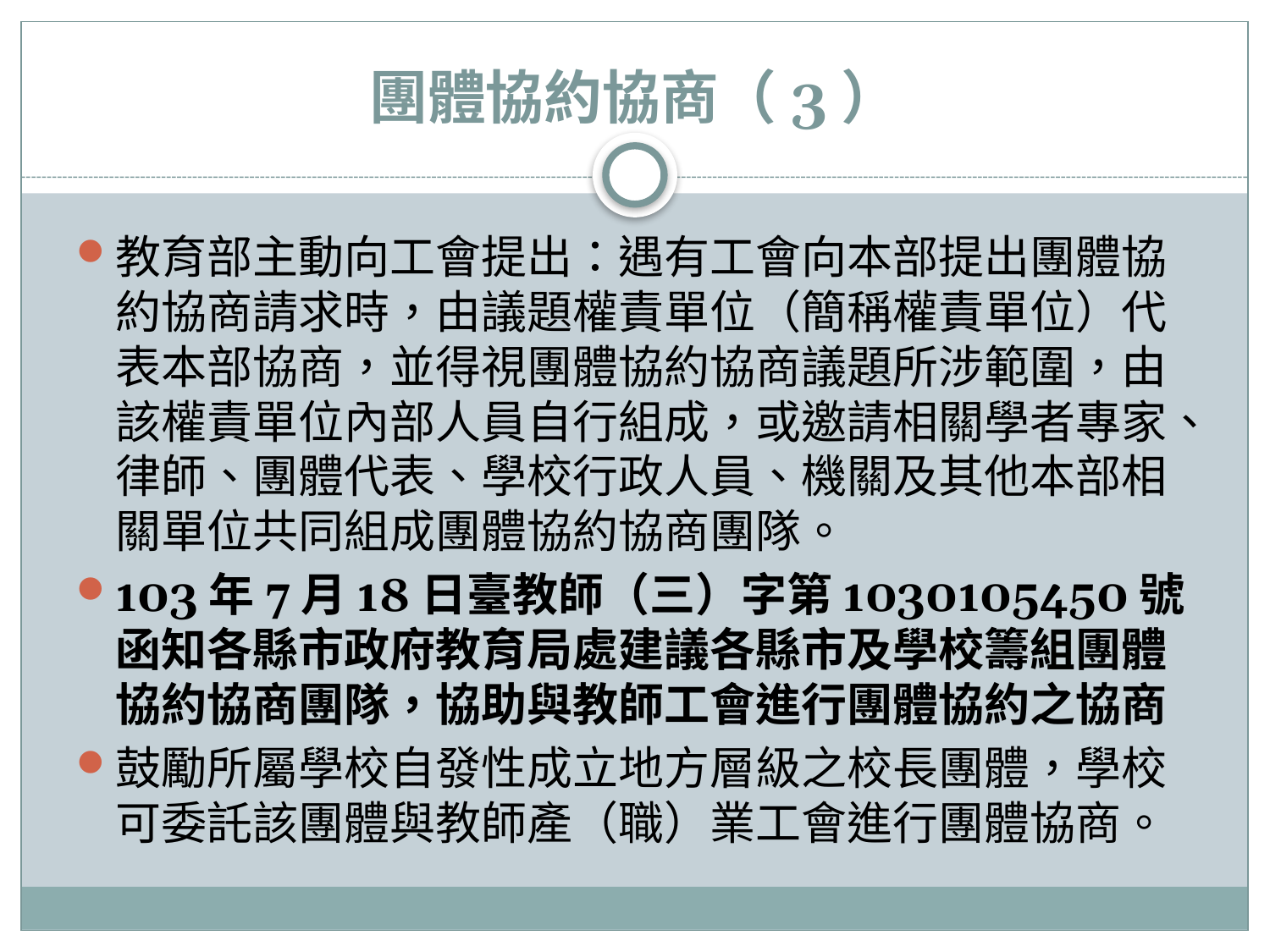

# 團體協約協商（3）
教育部主動向工會提出：遇有工會向本部提出團體協約協商請求時，由議題權責單位（簡稱權責單位）代表本部協商，並得視團體協約協商議題所涉範圍，由該權責單位內部人員自行組成，或邀請相關學者專家、律師、團體代表、學校行政人員、機關及其他本部相關單位共同組成團體協約協商團隊。
103年7月18日臺教師（三）字第1030105450號函知各縣市政府教育局處建議各縣市及學校籌組團體協約協商團隊，協助與教師工會進行團體協約之協商
鼓勵所屬學校自發性成立地方層級之校長團體，學校可委託該團體與教師產（職）業工會進行團體協商。